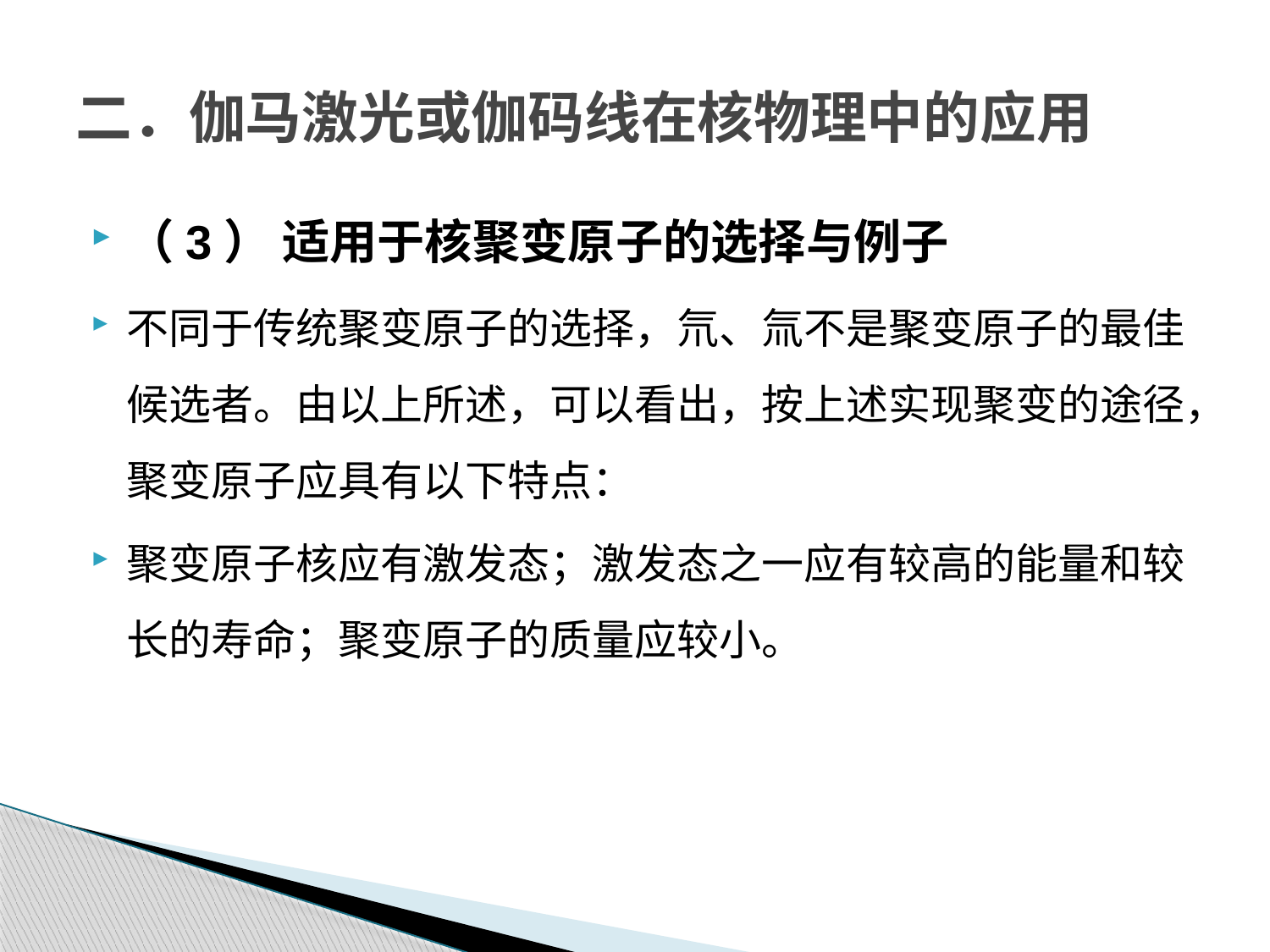

# 二．伽马激光或伽码线在核物理中的应用
（3） 适用于核聚变原子的选择与例子
不同于传统聚变原子的选择，氘、氚不是聚变原子的最佳候选者。由以上所述，可以看出，按上述实现聚变的途径，聚变原子应具有以下特点：
聚变原子核应有激发态；激发态之一应有较高的能量和较长的寿命；聚变原子的质量应较小。